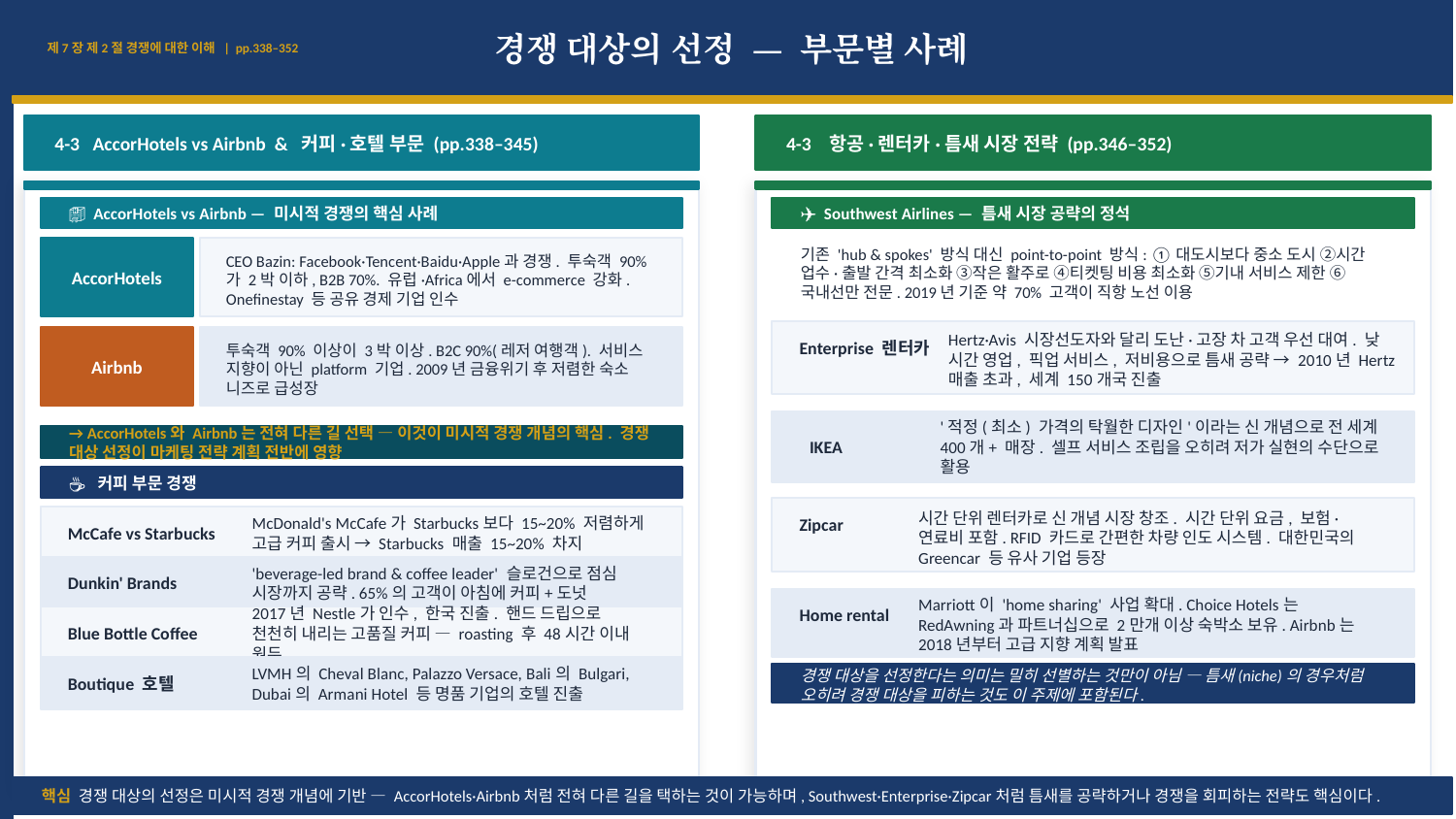

제7장 제2절 경쟁에 대한 이해  |  pp.338–352
경쟁 대상의 선정  —  부문별 사례

4-3   AccorHotels vs Airbnb  &  커피·호텔 부문 (pp.338–345)

4-3   항공·렌터카·틈새 시장 전략 (pp.346–352)

🏨  AccorHotels vs Airbnb — 미시적 경쟁의 핵심 사례
✈  Southwest Airlines — 틈새 시장 공략의 정석
기존 'hub & spokes' 방식 대신 point-to-point 방식: ①대도시보다 중소 도시 ②시간 업수·출발 간격 최소화 ③작은 활주로 ④티켓팅 비용 최소화 ⑤기내 서비스 제한 ⑥국내선만 전문. 2019년 기준 약 70% 고객이 직항 노선 이용

AccorHotels

CEO Bazin: Facebook·Tencent·Baidu·Apple과 경쟁. 투숙객 90%가 2박 이하, B2B 70%. 유럽·Africa에서 e-commerce 강화. Onefinestay 등 공유 경제 기업 인수

Enterprise 렌터카

Airbnb

Hertz·Avis 시장선도자와 달리 도난·고장 차 고객 우선 대여. 낮 시간 영업, 픽업 서비스, 저비용으로 틈새 공략 → 2010년 Hertz 매출 초과, 세계 150개국 진출
투숙객 90% 이상이 3박 이상. B2C 90%(레저 여행객). 서비스 지향이 아닌 platform 기업. 2009년 금융위기 후 저렴한 숙소 니즈로 급성장

'적정(최소) 가격의 탁월한 디자인'이라는 신 개념으로 전 세계 400개+ 매장. 셀프 서비스 조립을 오히려 저가 실현의 수단으로 활용
IKEA

→ AccorHotels와 Airbnb는 전혀 다른 길 선택 — 이것이 미시적 경쟁 개념의 핵심. 경쟁 대상 선정이 마케팅 전략 계획 전반에 영향

☕  커피 부문 경쟁

Zipcar
시간 단위 렌터카로 신 개념 시장 창조. 시간 단위 요금, 보험·연료비 포함. RFID 카드로 간편한 차량 인도 시스템. 대한민국의 Greencar 등 유사 기업 등장

McCafe vs Starbucks
McDonald's McCafe가 Starbucks보다 15~20% 저렴하게 고급 커피 출시 → Starbucks 매출 15~20% 차지

Dunkin' Brands
'beverage-led brand & coffee leader' 슬로건으로 점심 시장까지 공략. 65%의 고객이 아침에 커피+도넛

Home rental
Marriott이 'home sharing' 사업 확대. Choice Hotels는 RedAwning과 파트너십으로 2만개 이상 숙박소 보유. Airbnb는 2018년부터 고급 지향 계획 발표

Blue Bottle Coffee
2017년 Nestle가 인수, 한국 진출. 핸드 드립으로 천천히 내리는 고품질 커피 — roasting 후 48시간 이내 원두

Boutique 호텔
LVMH의 Cheval Blanc, Palazzo Versace, Bali의 Bulgari, Dubai의 Armani Hotel 등 명품 기업의 호텔 진출

경쟁 대상을 선정한다는 의미는 밀히 선별하는 것만이 아님 — 틈새(niche)의 경우처럼 오히려 경쟁 대상을 피하는 것도 이 주제에 포함된다.

핵심  경쟁 대상의 선정은 미시적 경쟁 개념에 기반 — AccorHotels·Airbnb처럼 전혀 다른 길을 택하는 것이 가능하며, Southwest·Enterprise·Zipcar처럼 틈새를 공략하거나 경쟁을 회피하는 전략도 핵심이다.